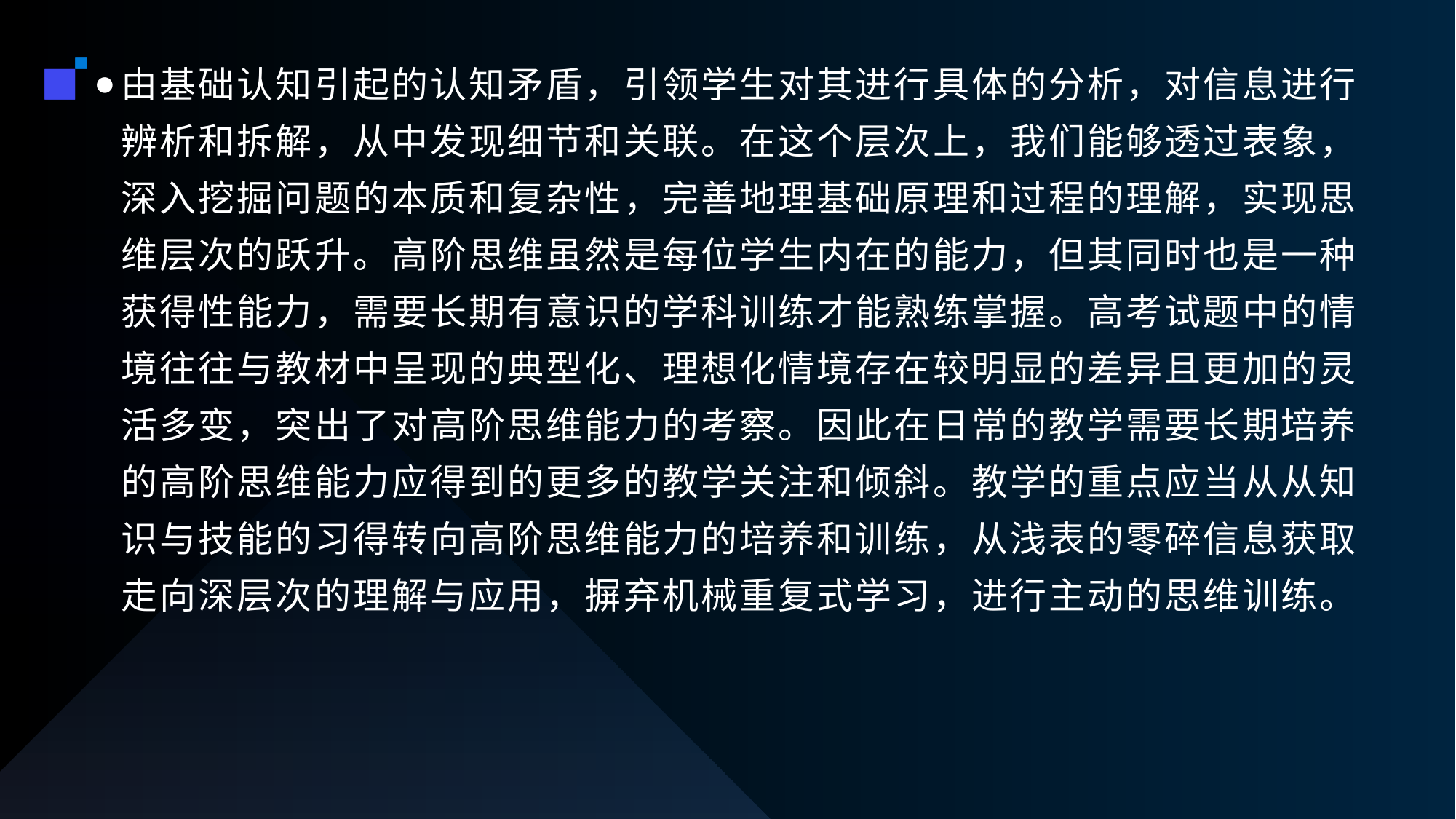

由基础认知引起的认知矛盾，引领学生对其进行具体的分析，对信息进行辨析和拆解，从中发现细节和关联。在这个层次上，我们能够透过表象，深入挖掘问题的本质和复杂性，完善地理基础原理和过程的理解，实现思维层次的跃升。高阶思维虽然是每位学生内在的能力，但其同时也是一种获得性能力，需要长期有意识的学科训练才能熟练掌握。高考试题中的情境往往与教材中呈现的典型化、理想化情境存在较明显的差异且更加的灵活多变，突出了对高阶思维能力的考察。因此在日常的教学需要长期培养的高阶思维能力应得到的更多的教学关注和倾斜。教学的重点应当从从知识与技能的习得转向高阶思维能力的培养和训练，从浅表的零碎信息获取走向深层次的理解与应用，摒弃机械重复式学习，进行主动的思维训练。